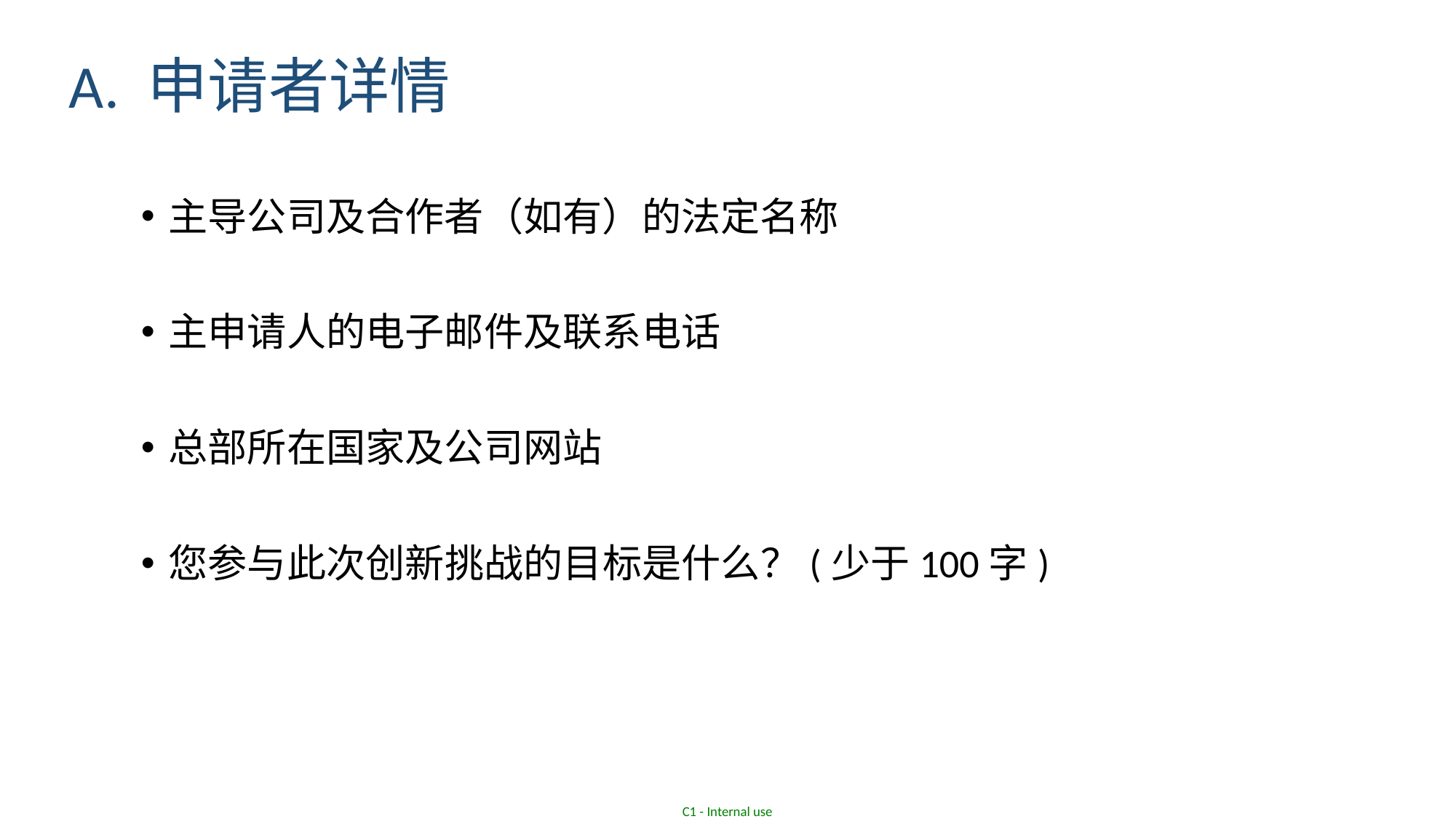

# A. 申请者详情
主导公司及合作者（如有）的法定名称

主申请人的电子邮件及联系电话

总部所在国家及公司网站

您参与此次创新挑战的目标是什么？(少于100字)